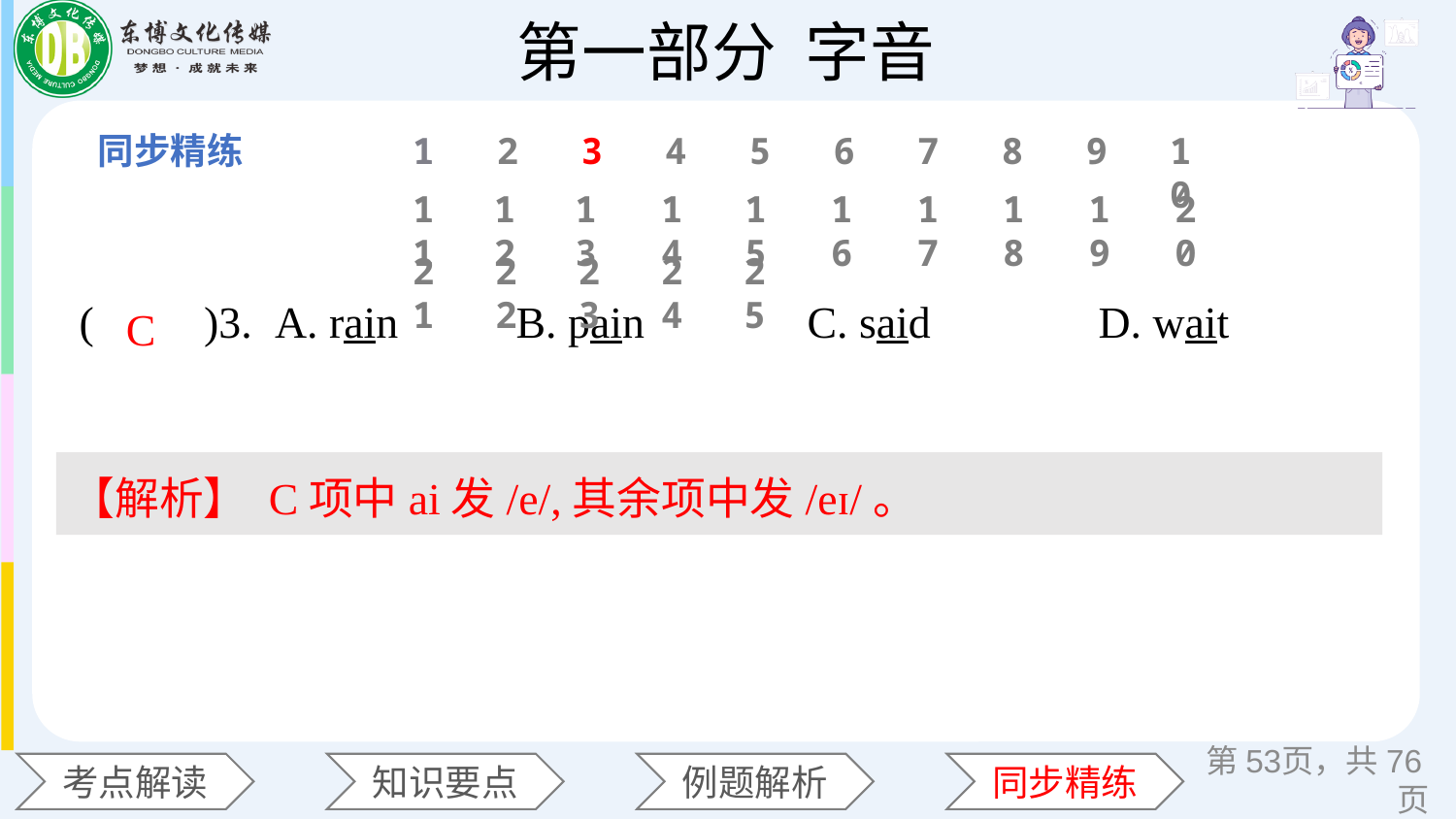

1
2
3
4
5
6
7
8
9
10
11
12
13
14
15
16
17
18
19
20

(　　)3.  A. rain    	B. pain    	C. said    	D. wait
21
22
23
24
25
C
【解析】 C项中ai发/e/,其余项中发/eɪ/。
第53页，共76页